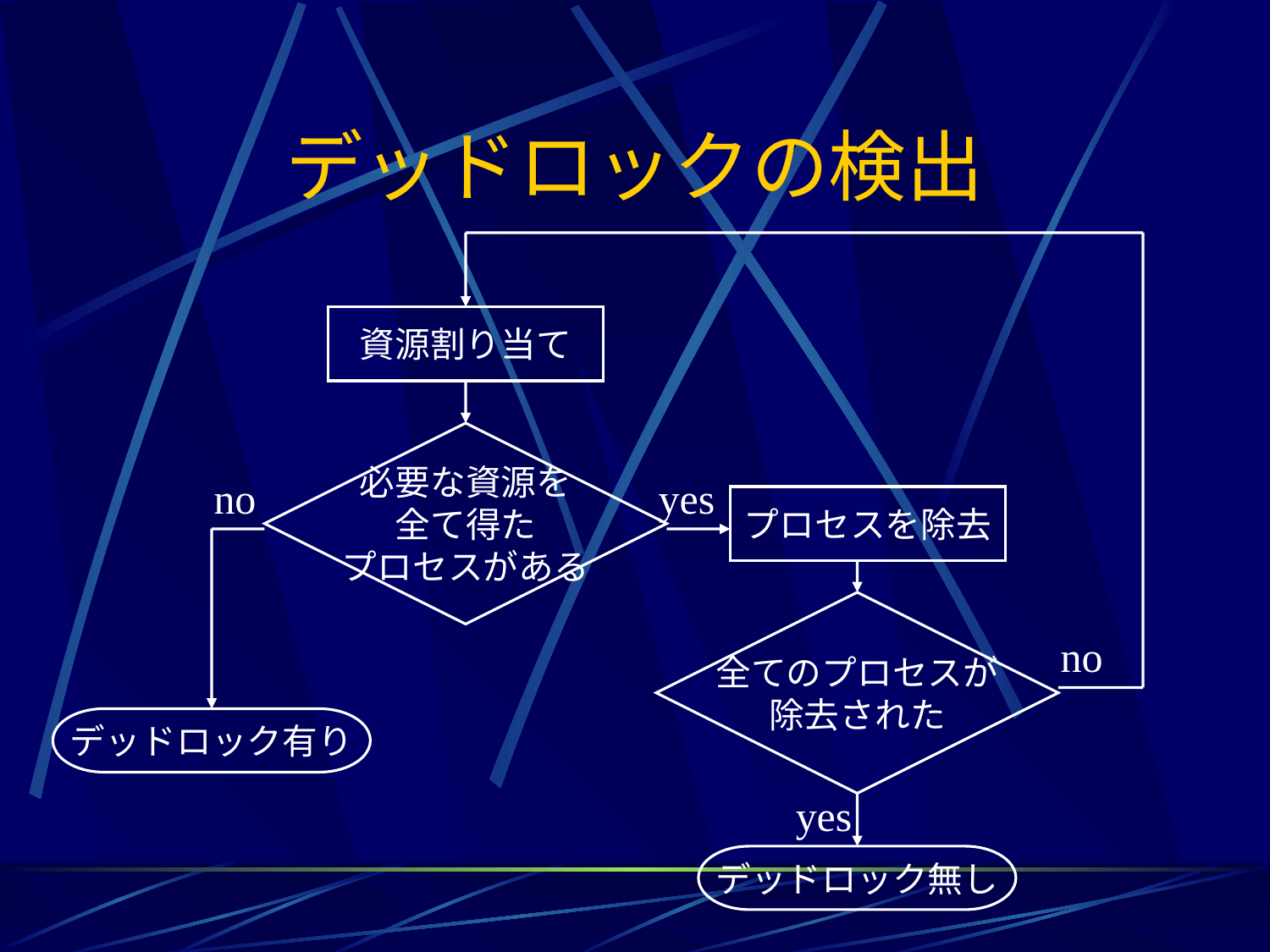

# デッドロックの検出

資源割り当て

必要な資源を
全て得た
プロセスがある
no
yes
プロセスを除去

全てのプロセスが
除去された
no

デッドロック有り
yes

デッドロック無し